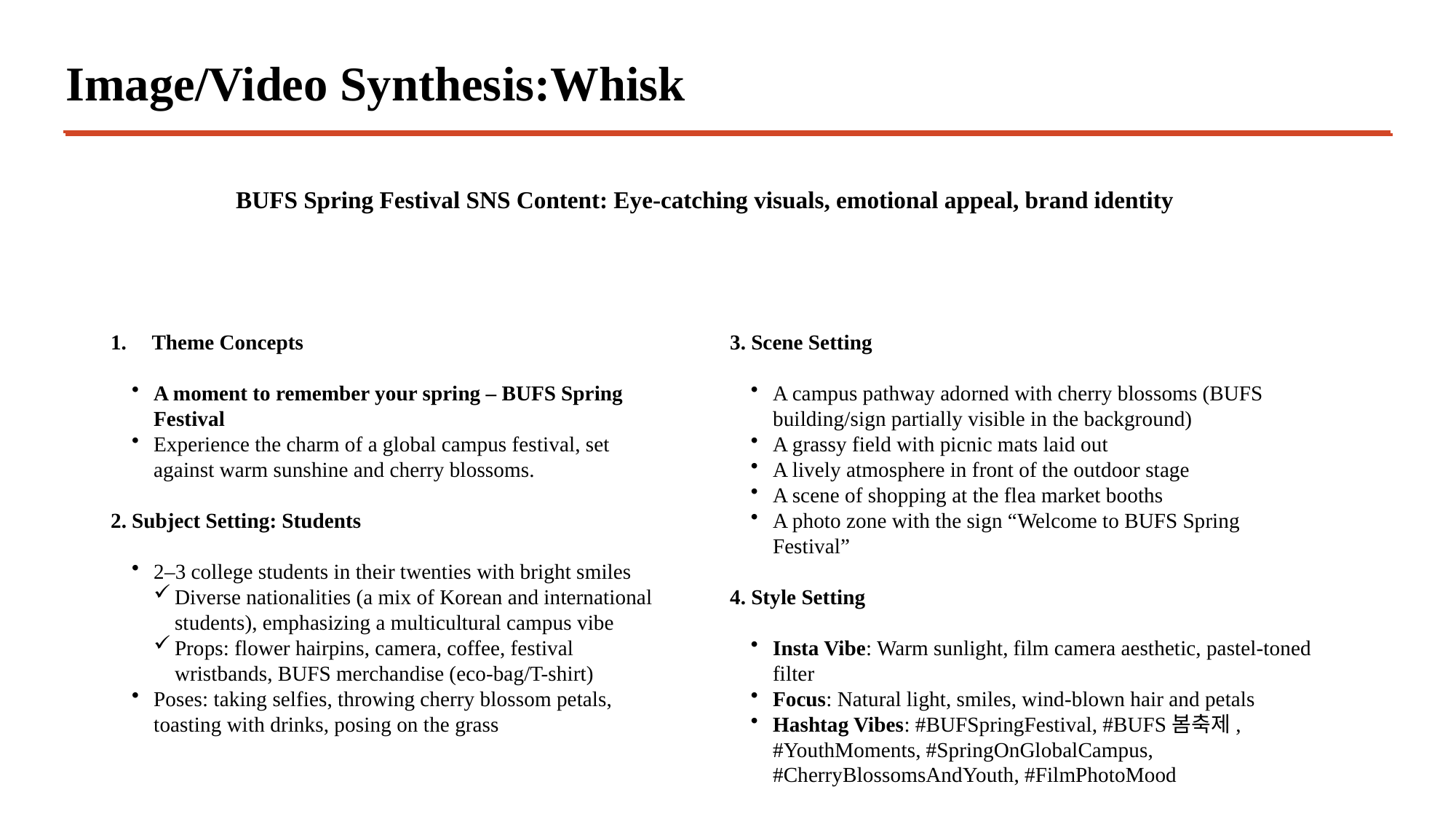

Image/Video Synthesis:Whisk
BUFS Spring Festival SNS Content: Eye-catching visuals, emotional appeal, brand identity
Theme Concepts

A moment to remember your spring – BUFS Spring Festival
Experience the charm of a global campus festival, set against warm sunshine and cherry blossoms.

2. Subject Setting: Students

2–3 college students in their twenties with bright smiles
Diverse nationalities (a mix of Korean and international students), emphasizing a multicultural campus vibe
Props: flower hairpins, camera, coffee, festival wristbands, BUFS merchandise (eco-bag/T-shirt)
Poses: taking selfies, throwing cherry blossom petals, toasting with drinks, posing on the grass
3. Scene Setting

A campus pathway adorned with cherry blossoms (BUFS building/sign partially visible in the background)
A grassy field with picnic mats laid out
A lively atmosphere in front of the outdoor stage
A scene of shopping at the flea market booths
A photo zone with the sign “Welcome to BUFS Spring Festival”

4. Style Setting

Insta Vibe: Warm sunlight, film camera aesthetic, pastel-toned filter
Focus: Natural light, smiles, wind-blown hair and petals
Hashtag Vibes: #BUFSpringFestival, #BUFS봄축제, #YouthMoments, #SpringOnGlobalCampus, #CherryBlossomsAndYouth, #FilmPhotoMood